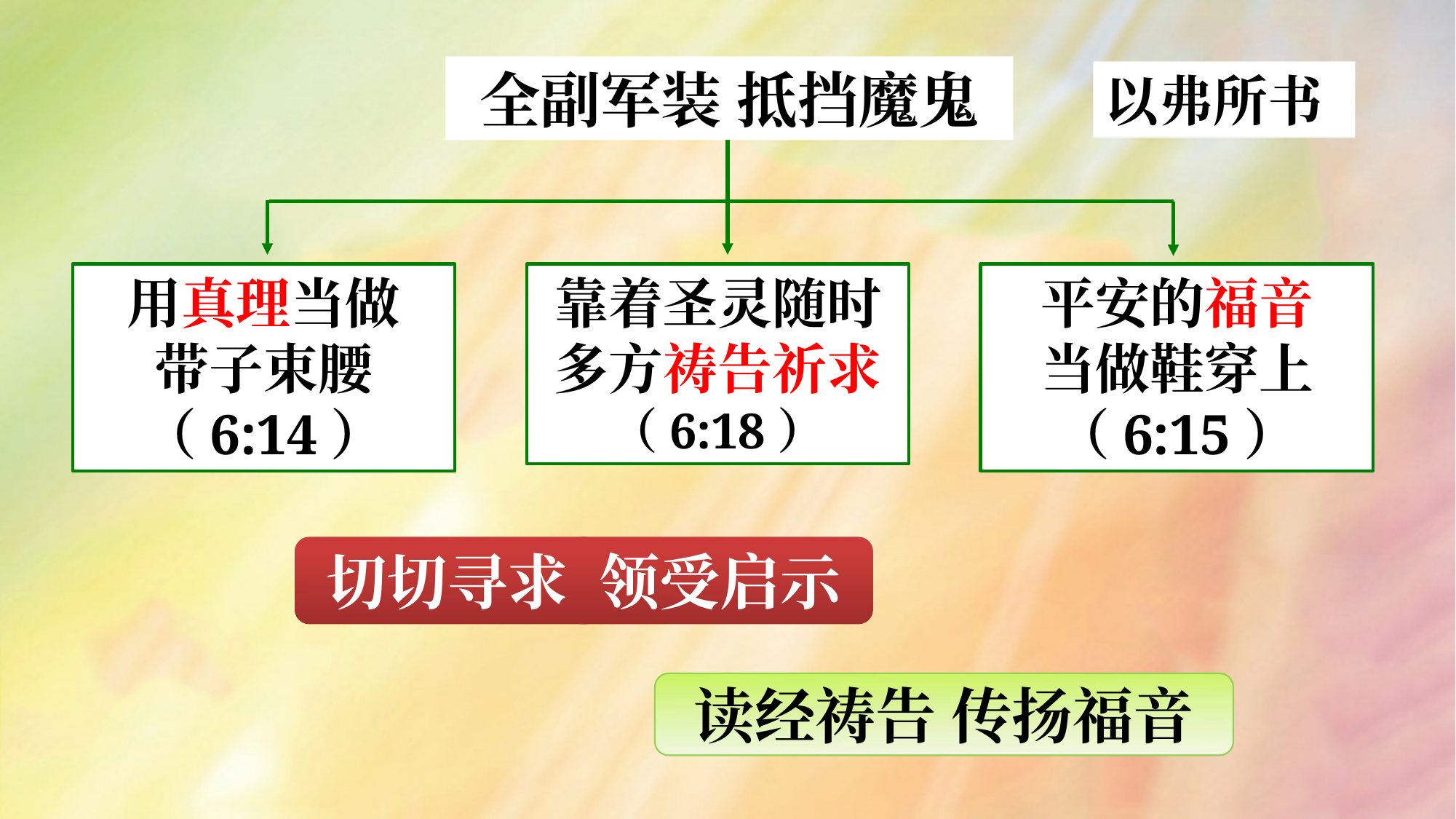

全副军装 抵挡魔鬼
以弗所书
用真理当做
带子束腰
（6:14）
靠着圣灵随时多方祷告祈求
（6:18）
平安的福音
当做鞋穿上
（6:15）
切切寻求
领受启示
读经祷告 传扬福音